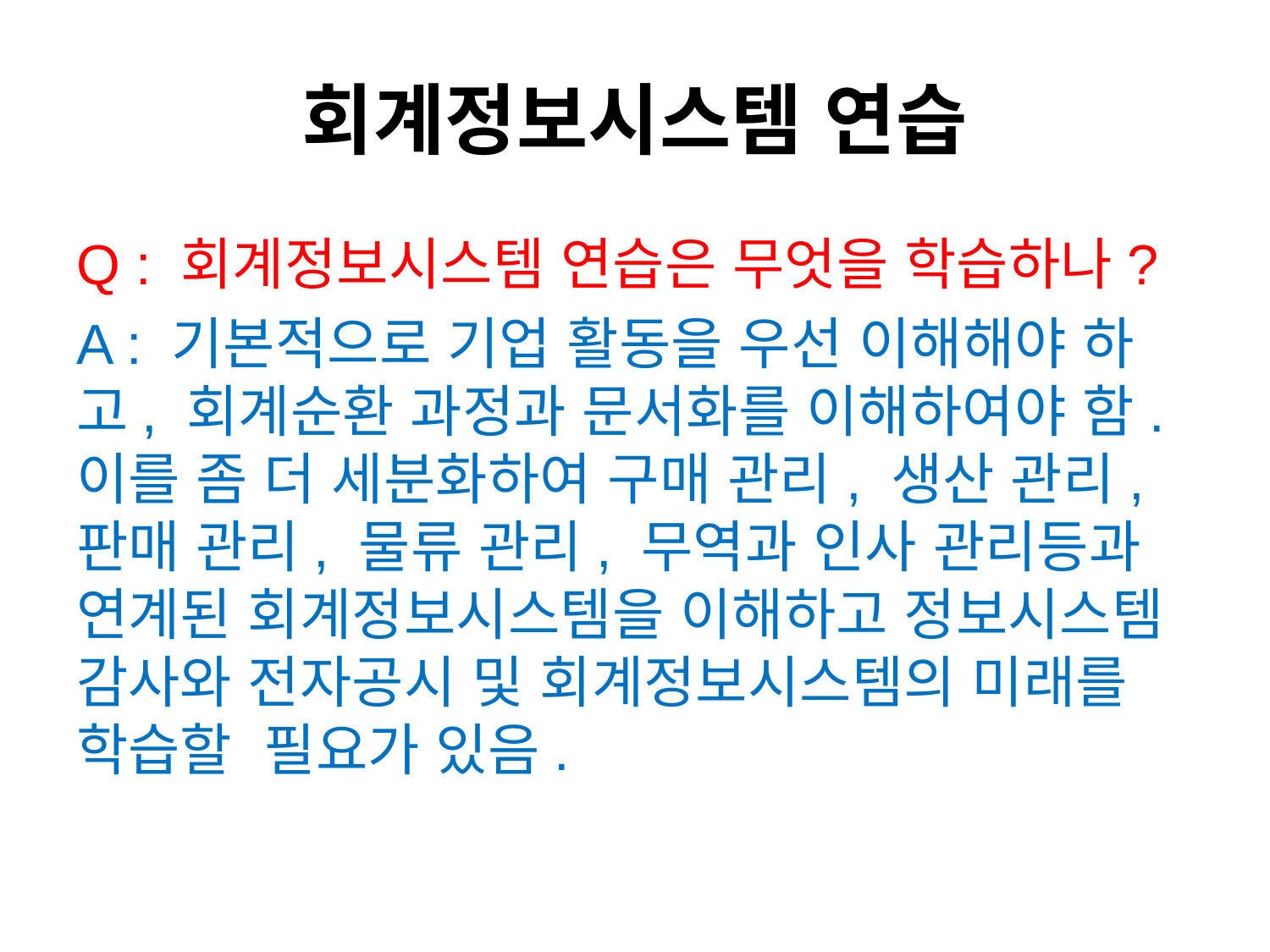

# 회계정보시스템 연습
Q : 회계정보시스템 연습은 무엇을 학습하나?
A : 기본적으로 기업 활동을 우선 이해해야 하고, 회계순환 과정과 문서화를 이해하여야 함. 이를 좀 더 세분화하여 구매 관리, 생산 관리, 판매 관리, 물류 관리, 무역과 인사 관리등과 연계된 회계정보시스템을 이해하고 정보시스템 감사와 전자공시 및 회계정보시스템의 미래를 학습할  필요가 있음.